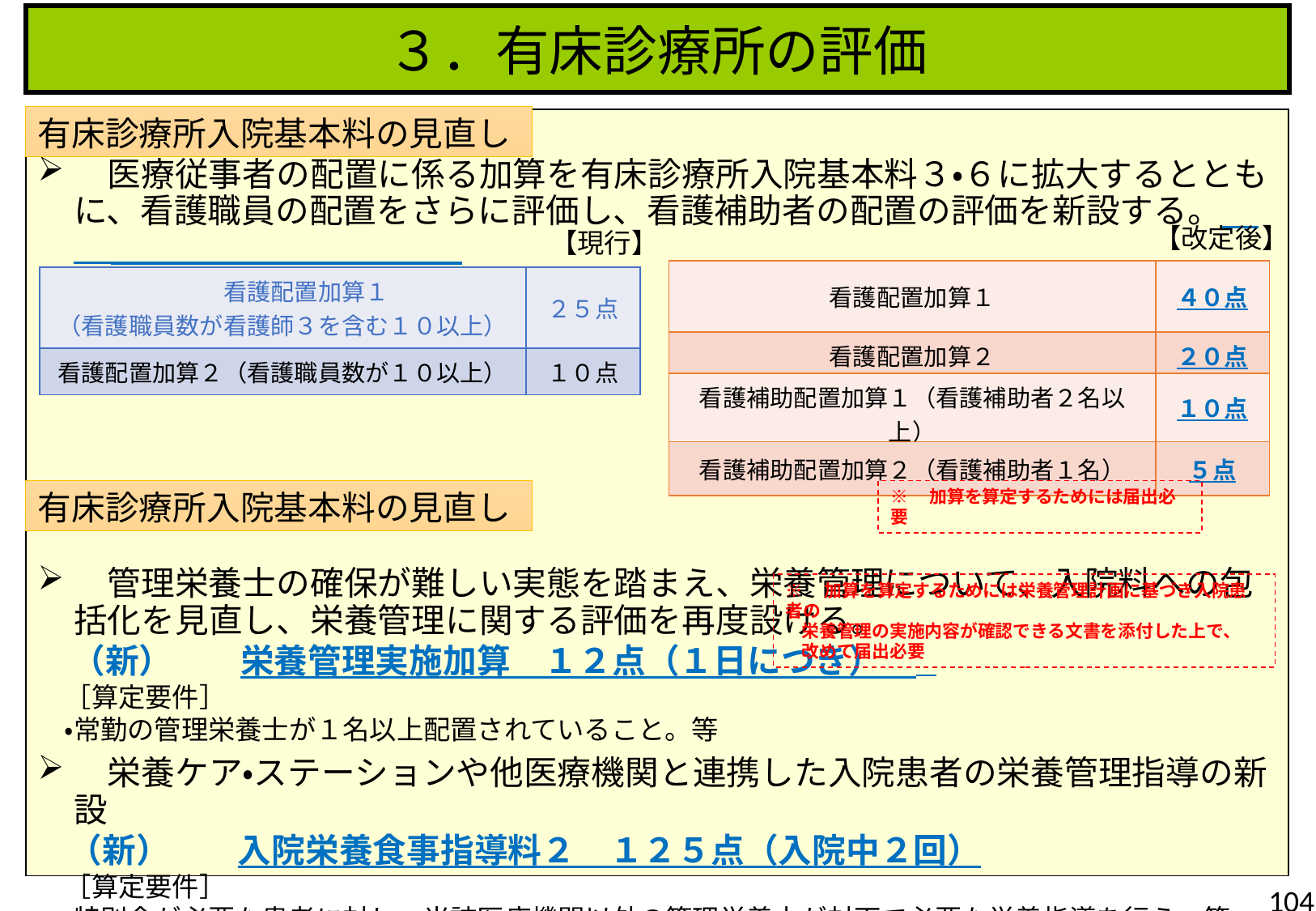

３．有床診療所の評価
有床診療所入院基本料の見直し

　医療従事者の配置に係る加算を有床診療所入院基本料３・６に拡大するとともに、看護職員の配置をさらに評価し、看護補助者の配置の評価を新設する。

　管理栄養士の確保が難しい実態を踏まえ、栄養管理について、入院料への包括化を見直し、栄養管理に関する評価を再度設ける。
　（新）　　栄養管理実施加算　１２点（１日につき）
　［算定要件］
　・常勤の管理栄養士が１名以上配置されていること。等
　栄養ケア・ステーションや他医療機関と連携した入院患者の栄養管理指導の新設
   （新）　　入院栄養食事指導料２　１２５点（入院中２回）
　［算定要件］
　・特別食が必要な患者に対し、当該医療機関以外の管理栄養士が対面で必要な栄養指導を行う　等
【改定後】
【現行】
| 看護配置加算１ | ４０点 |
| --- | --- |
| 看護配置加算２ | ２０点 |
| 看護補助配置加算１（看護補助者２名以上） | １０点 |
| 看護補助配置加算２（看護補助者１名） | ５点 |
| 看護配置加算１ （看護職員数が看護師３を含む１０以上） | ２５点 |
| --- | --- |
| 看護配置加算２（看護職員数が１０以上） | １０点 |
※　加算を算定するためには届出必要
有床診療所入院基本料の見直し
※　加算を算定するためには栄養管理計画に基づき入院患者の
   栄養管理の実施内容が確認できる文書を添付した上で、
   改めて届出必要
104